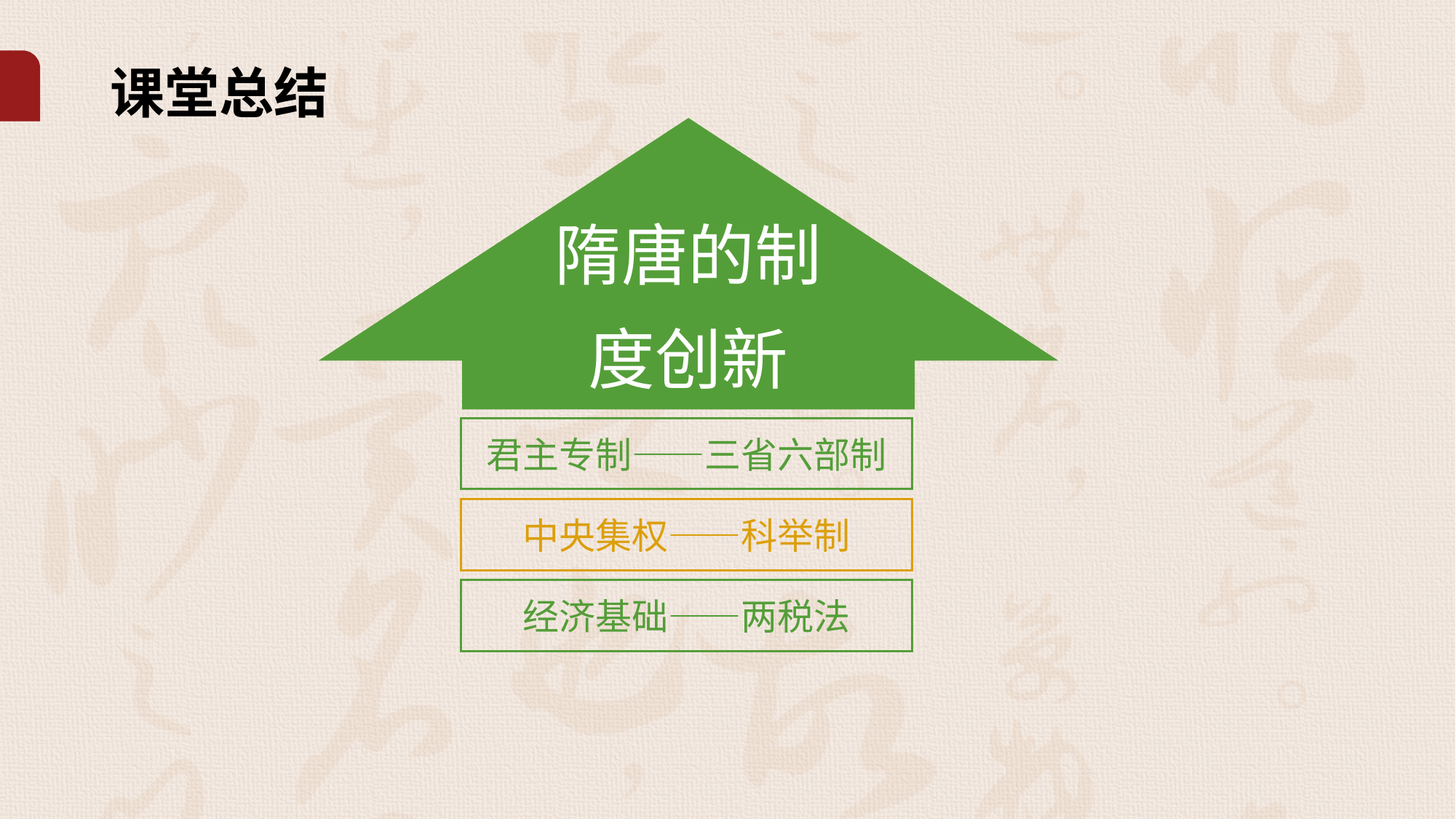

课堂总结

隋唐的制度创新

君主专制——三省六部制

中央集权——科举制

经济基础——两税法